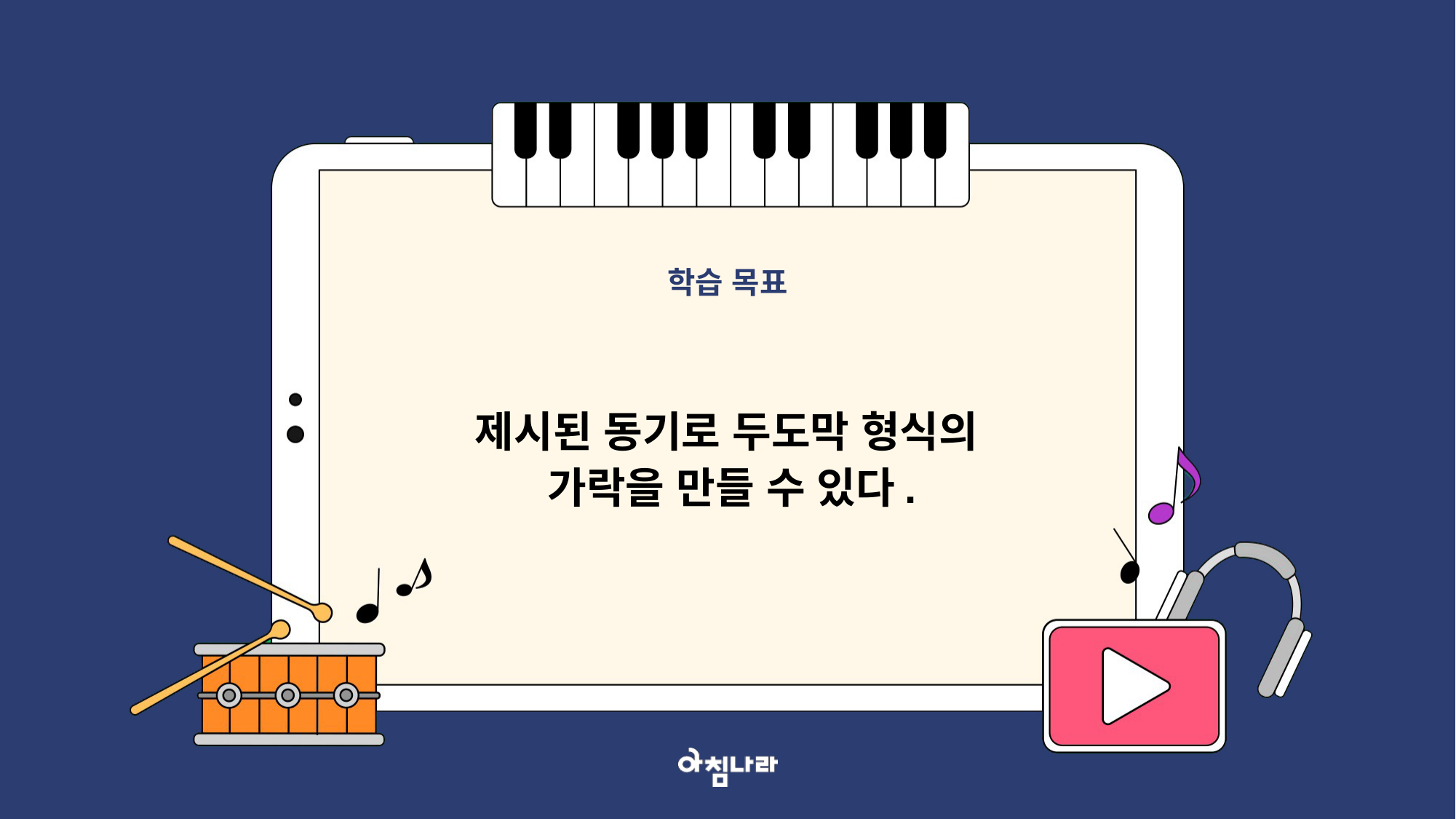

학습 목표
제시된 동기로 두도막 형식의
가락을 만들 수 있다.